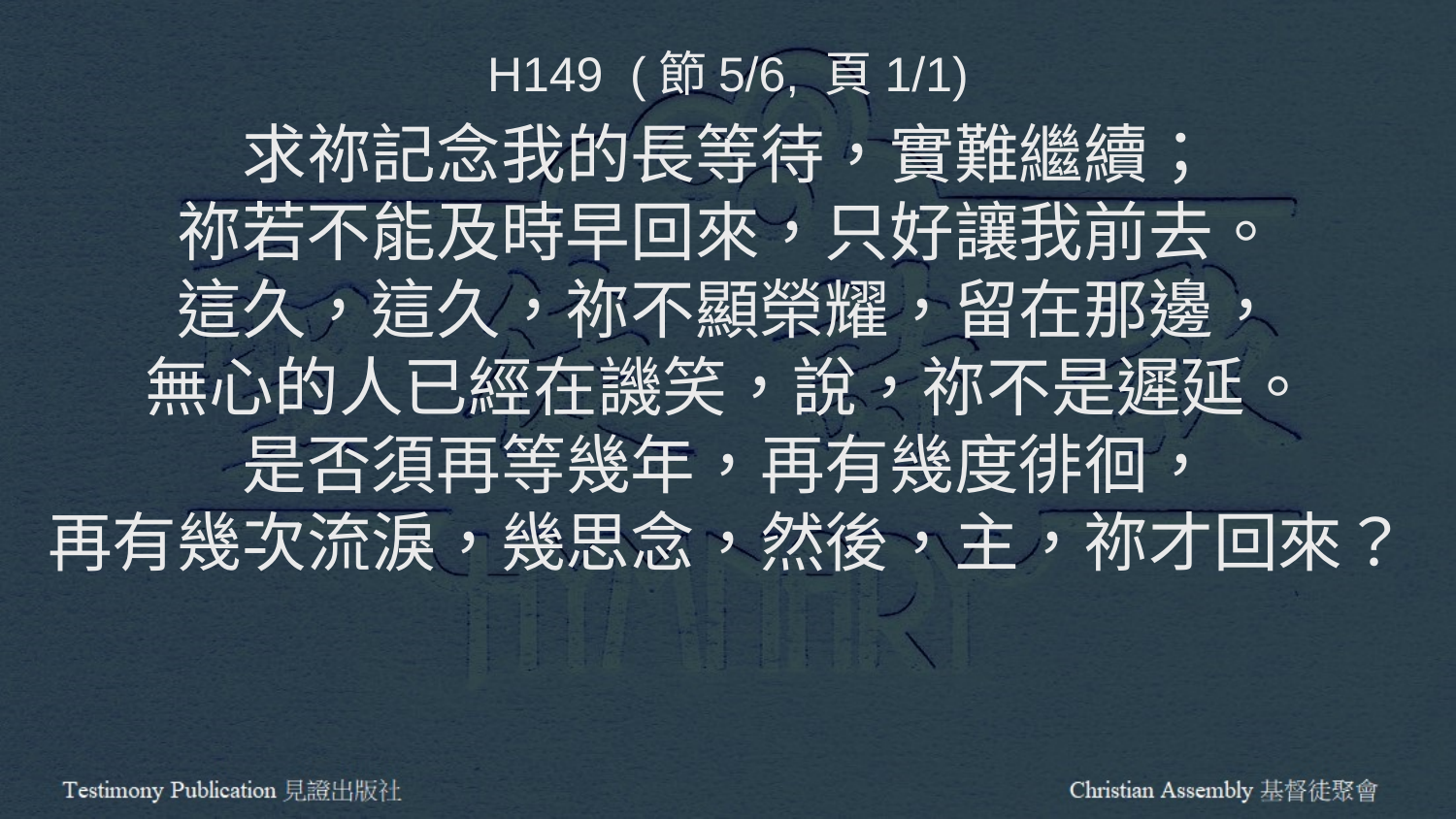

H149  (節5/6, 頁1/1)
求祢記念我的長等待，實難繼續；
祢若不能及時早回來，只好讓我前去。
這久，這久，祢不顯榮耀，留在那邊，
無心的人已經在譏笑，說，祢不是遲延。
是否須再等幾年，再有幾度徘徊，
再有幾次流淚，幾思念，然後，主，祢才回來？